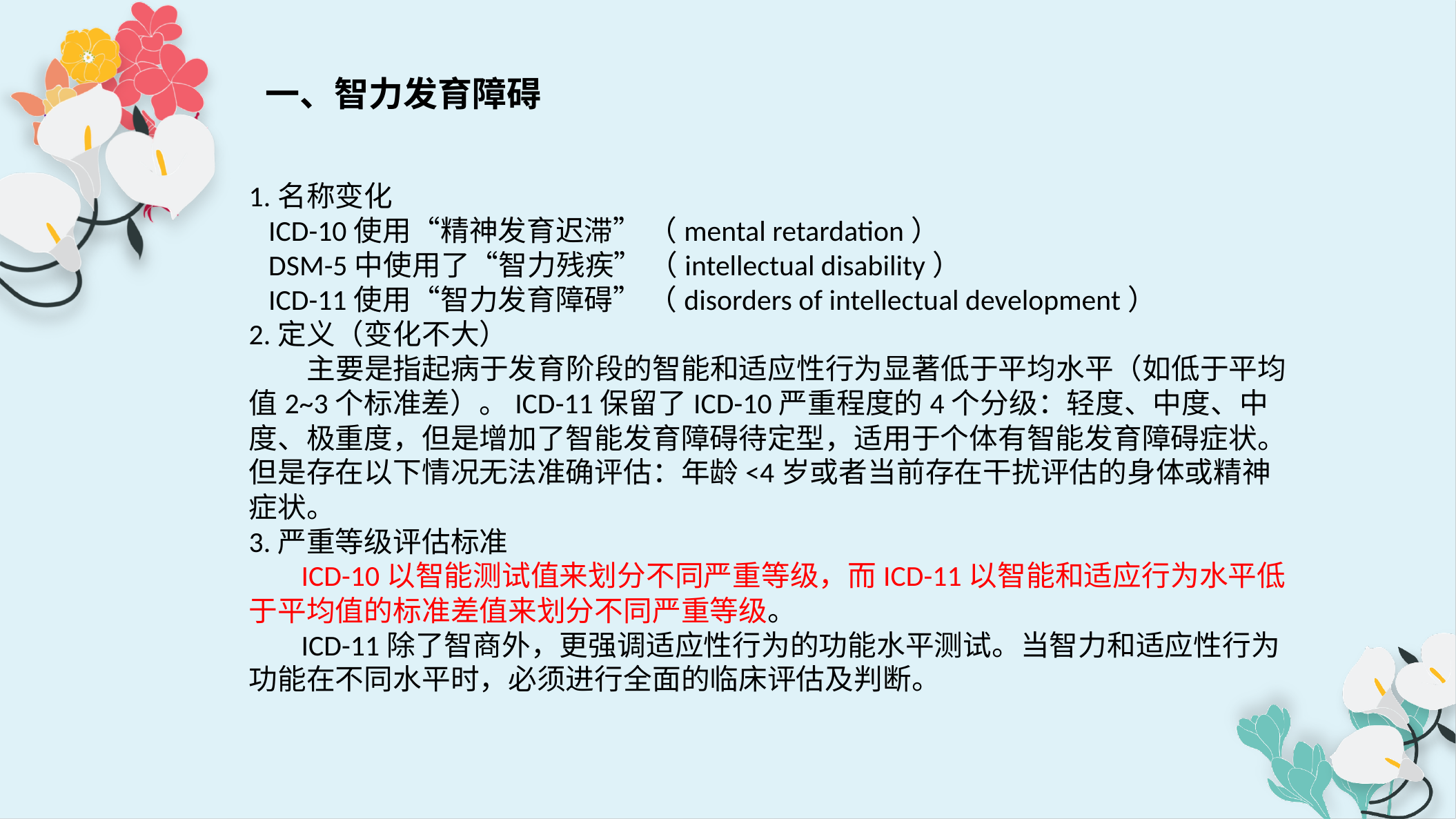

一、智力发育障碍
1.名称变化
   ICD-10使用“精神发育迟滞” （mental retardation）
   DSM-5中使用了“智力残疾” （intellectual disability）
   ICD-11使用“智力发育障碍” （disorders of intellectual development）
2.定义（变化不大）
        主要是指起病于发育阶段的智能和适应性行为显著低于平均水平（如低于平均值2~3个标准差）。ICD-11保留了ICD-10严重程度的4个分级：轻度、中度、中度、极重度，但是增加了智能发育障碍待定型，适用于个体有智能发育障碍症状。但是存在以下情况无法准确评估：年龄<4岁或者当前存在干扰评估的身体或精神症状。
3.严重等级评估标准
        ICD-10以智能测试值来划分不同严重等级，而ICD-11以智能和适应行为水平低于平均值的标准差值来划分不同严重等级。
        ICD-11除了智商外，更强调适应性行为的功能水平测试。当智力和适应性行为功能在不同水平时，必须进行全面的临床评估及判断。